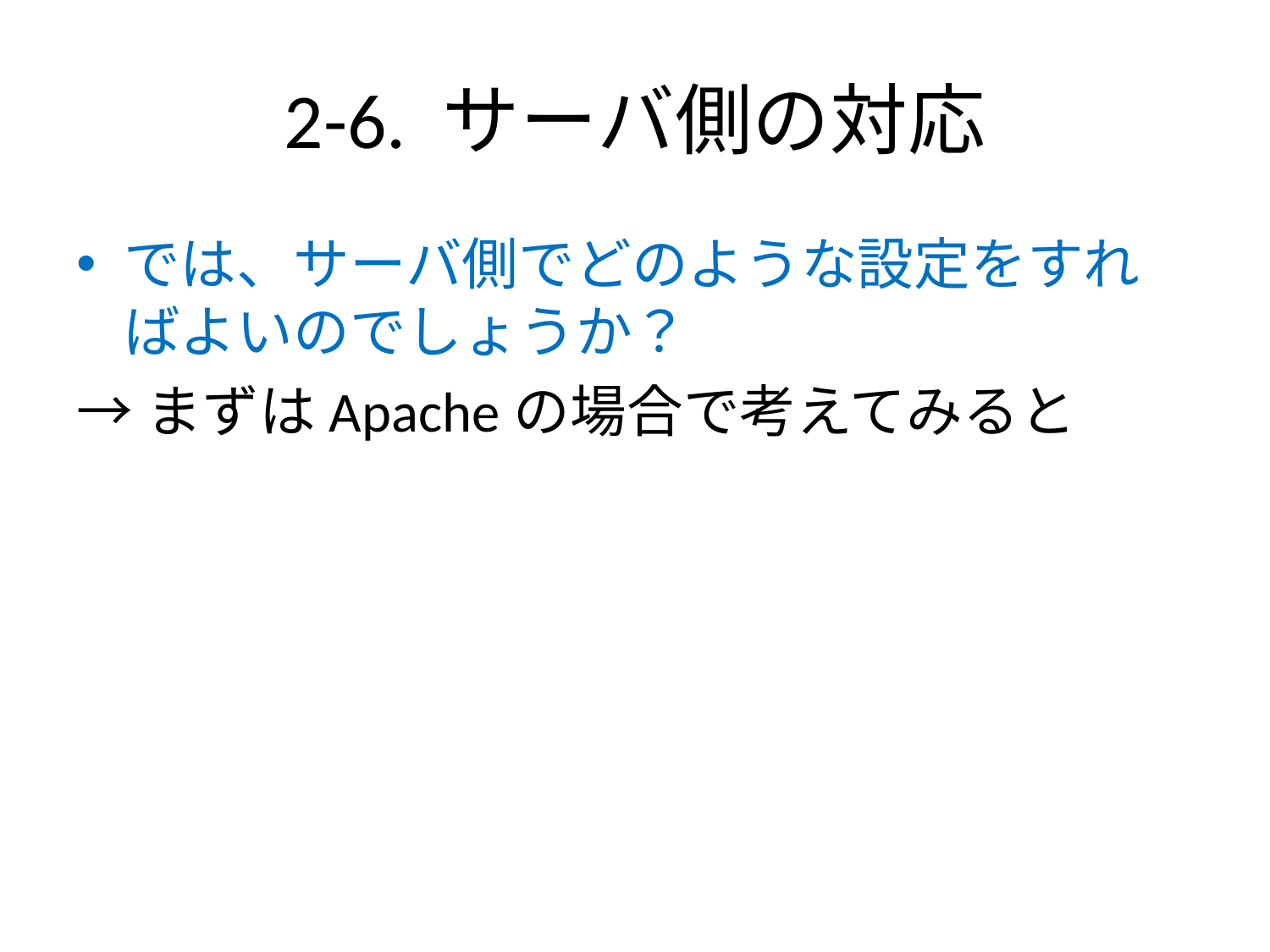

# 2-6. サーバ側の対応
では、サーバ側でどのような設定をすればよいのでしょうか？
→まずはApacheの場合で考えてみると